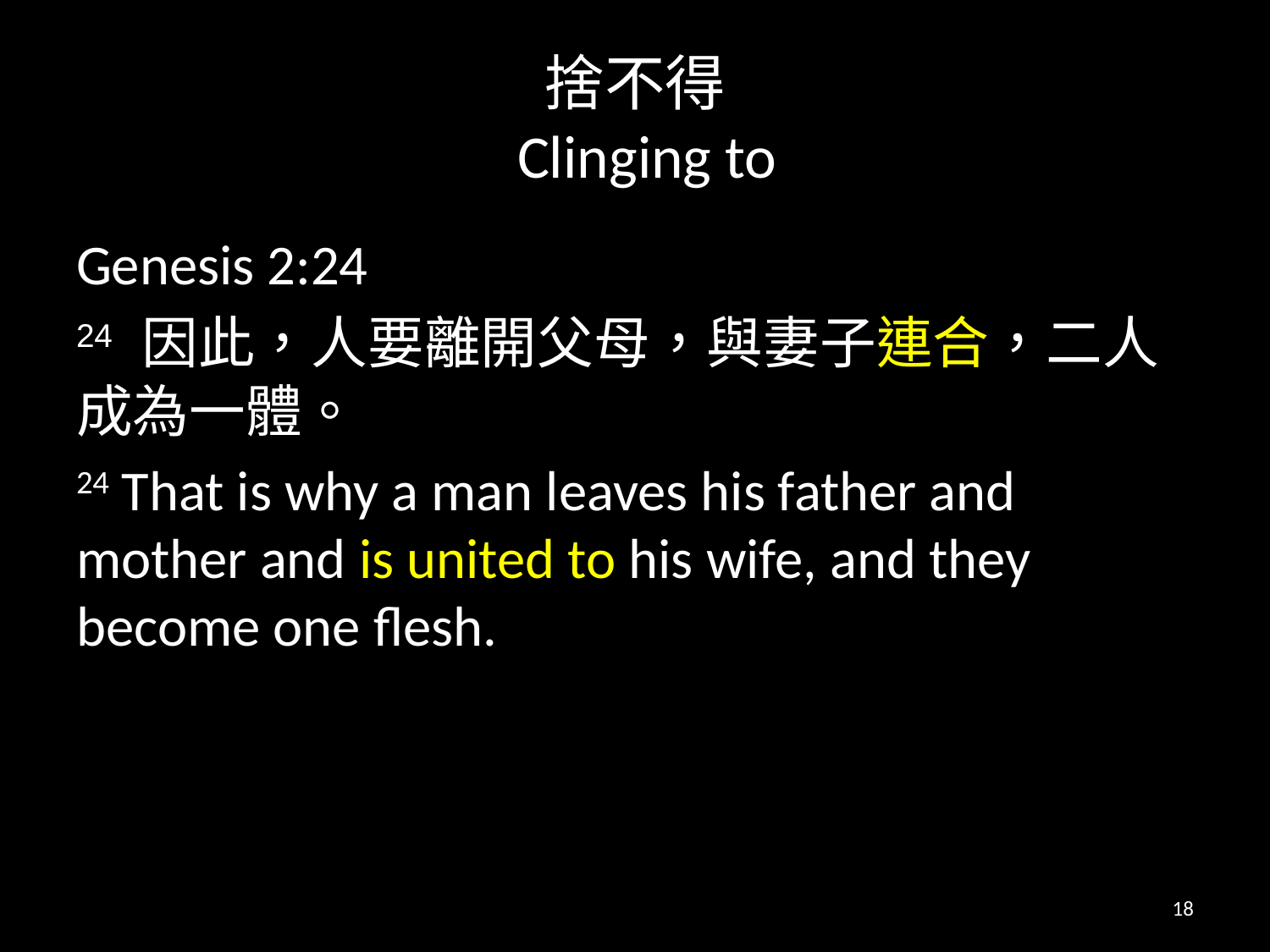

# 捨不得 Clinging to
Genesis 2:24
24 因此，人要離開父母，與妻子連合，二人成為一體。
24 That is why a man leaves his father and mother and is united to his wife, and they become one flesh.

18